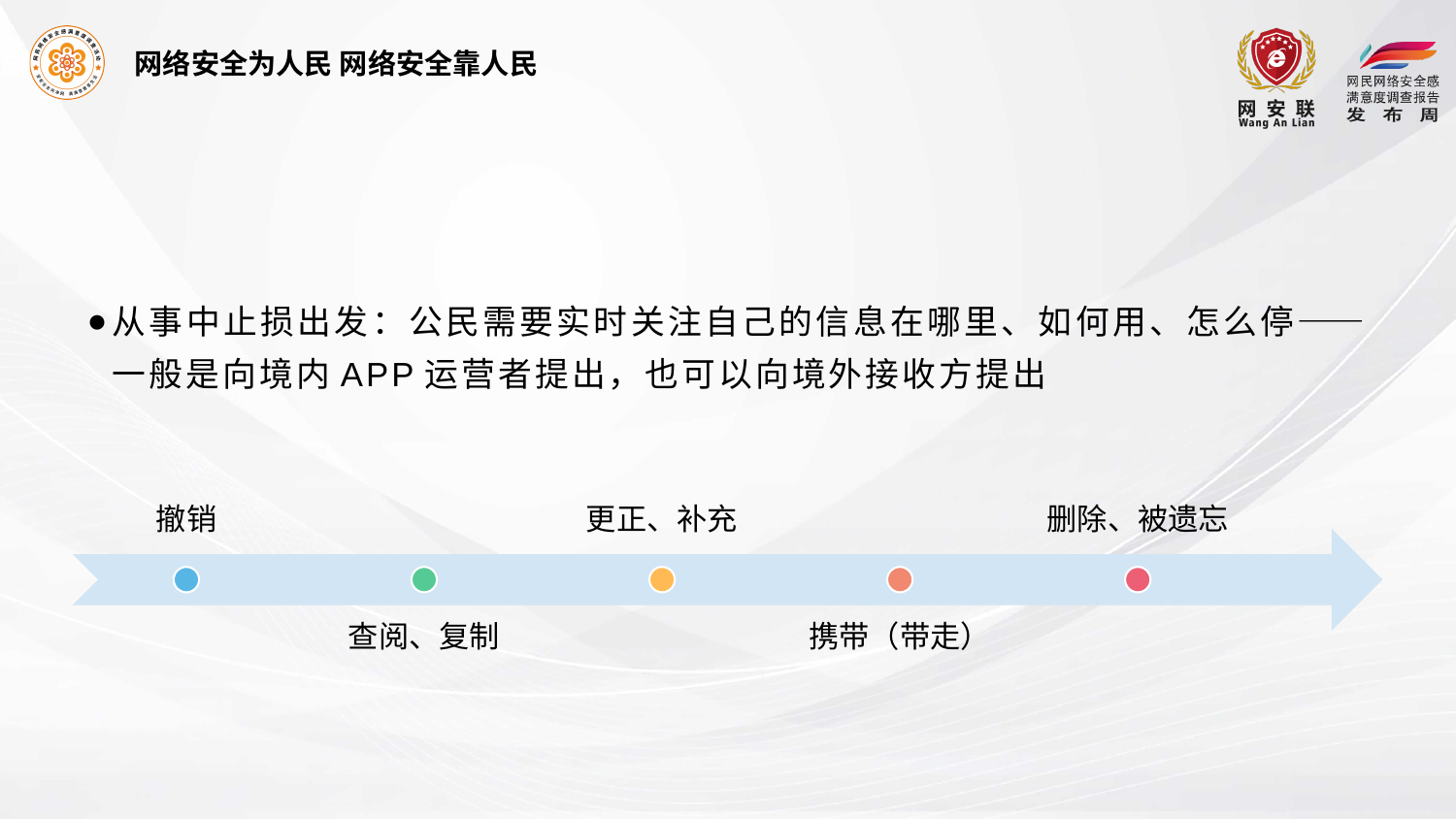

#
从事中止损出发：公民需要实时关注自己的信息在哪里、如何用、怎么停——一般是向境内APP运营者提出，也可以向境外接收方提出
撤销
查阅、复制
更正、补充
携带（带走）
删除、被遗忘